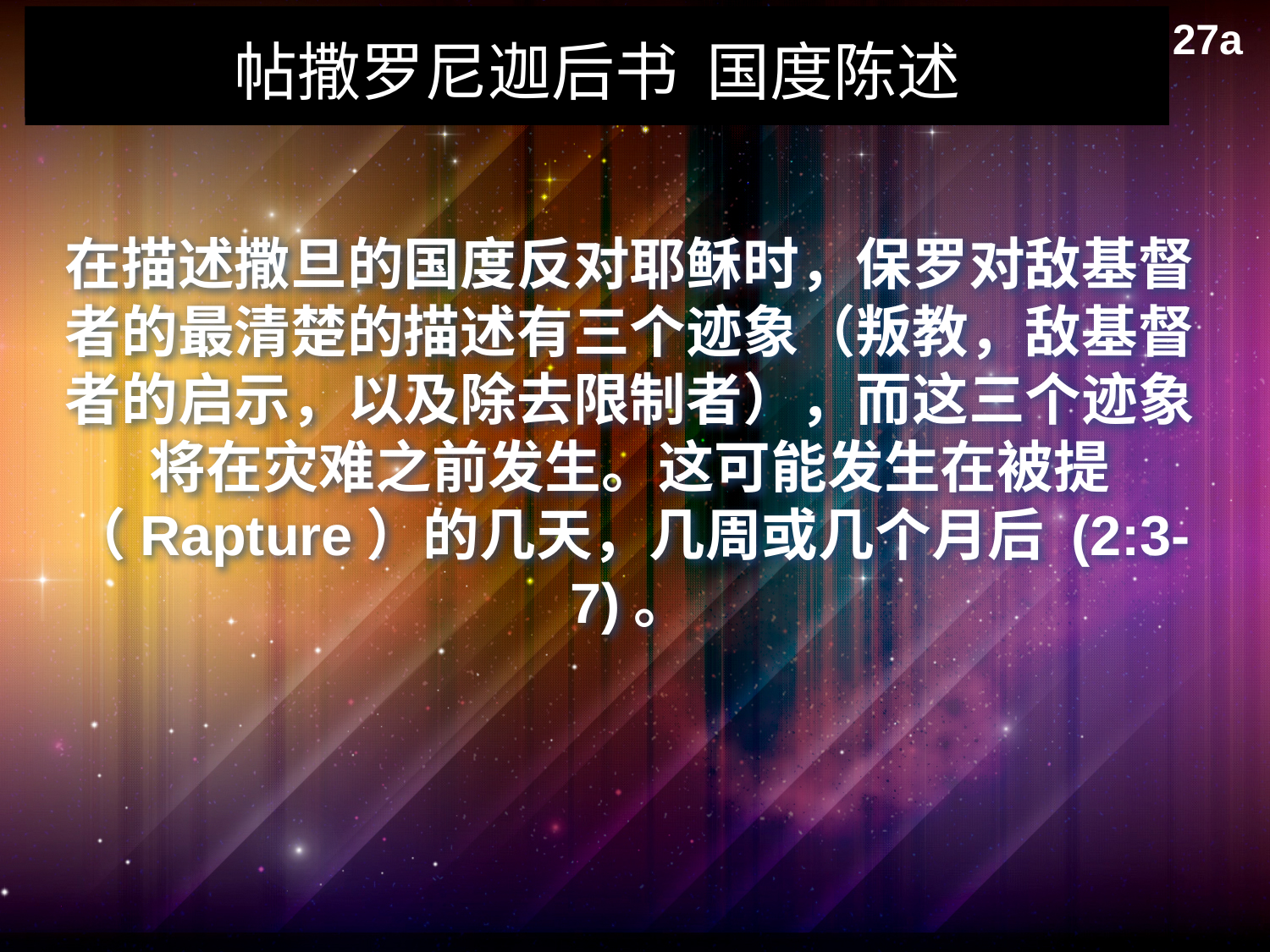

27a
2 Thessalonians Kingdom Statement
# 帖撒罗尼迦后书  国度陈述

在描述撒旦的国度反对耶稣时，保罗对敌基督者的最清楚的描述有三个迹象（叛教，敌基督者的启示，以及除去限制者），而这三个迹象将在灾难之前发生。这可能发生在被提 （Rapture）的几天，几周或几个月后 (2:3-7)。